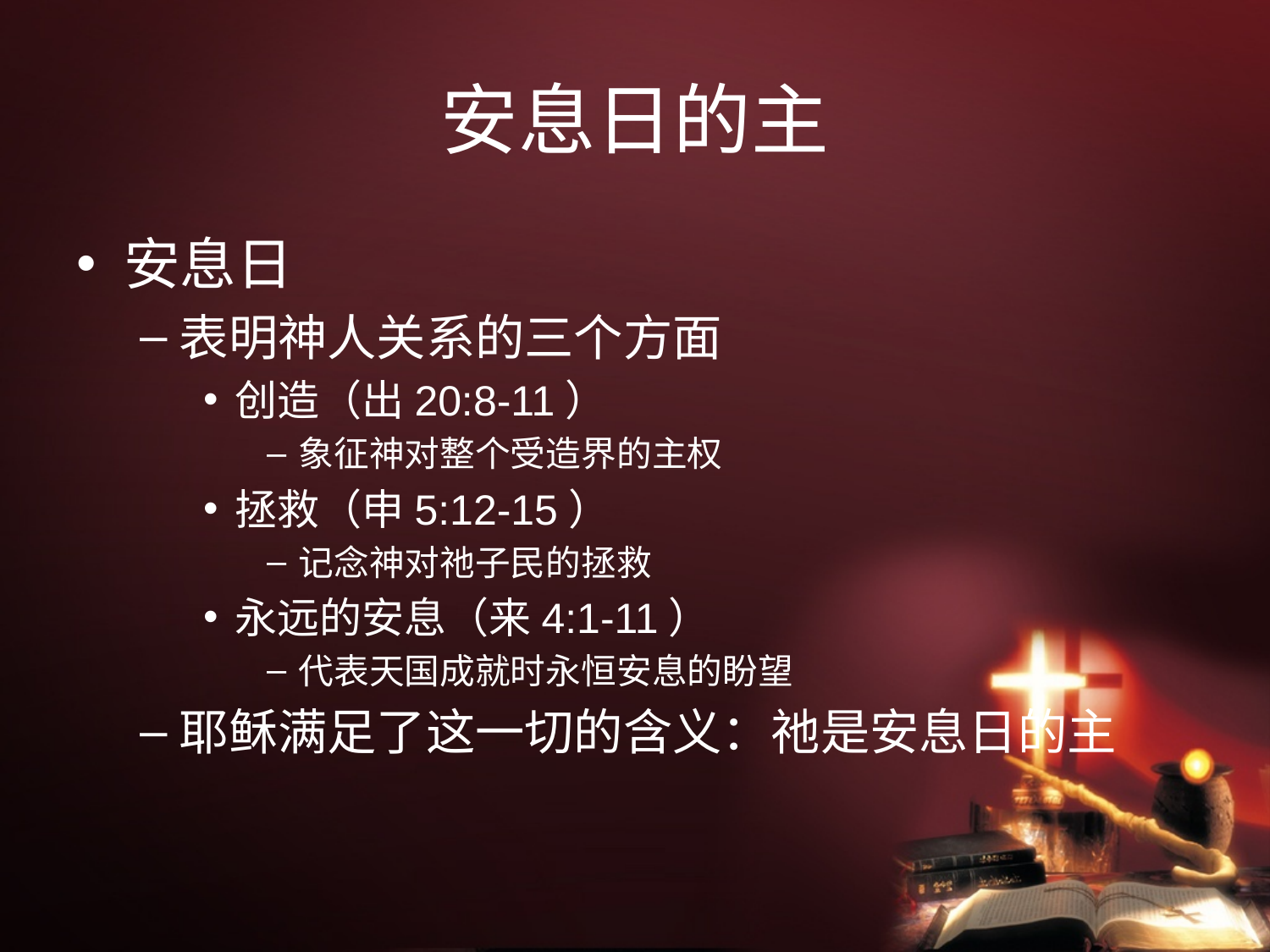

# 安息日的主
安息日
表明神人关系的三个方面
创造（出20:8-11）
象征神对整个受造界的主权
拯救（申5:12-15）
记念神对祂子民的拯救
永远的安息（来4:1-11）
代表天国成就时永恒安息的盼望
耶稣满足了这一切的含义：祂是安息日的主